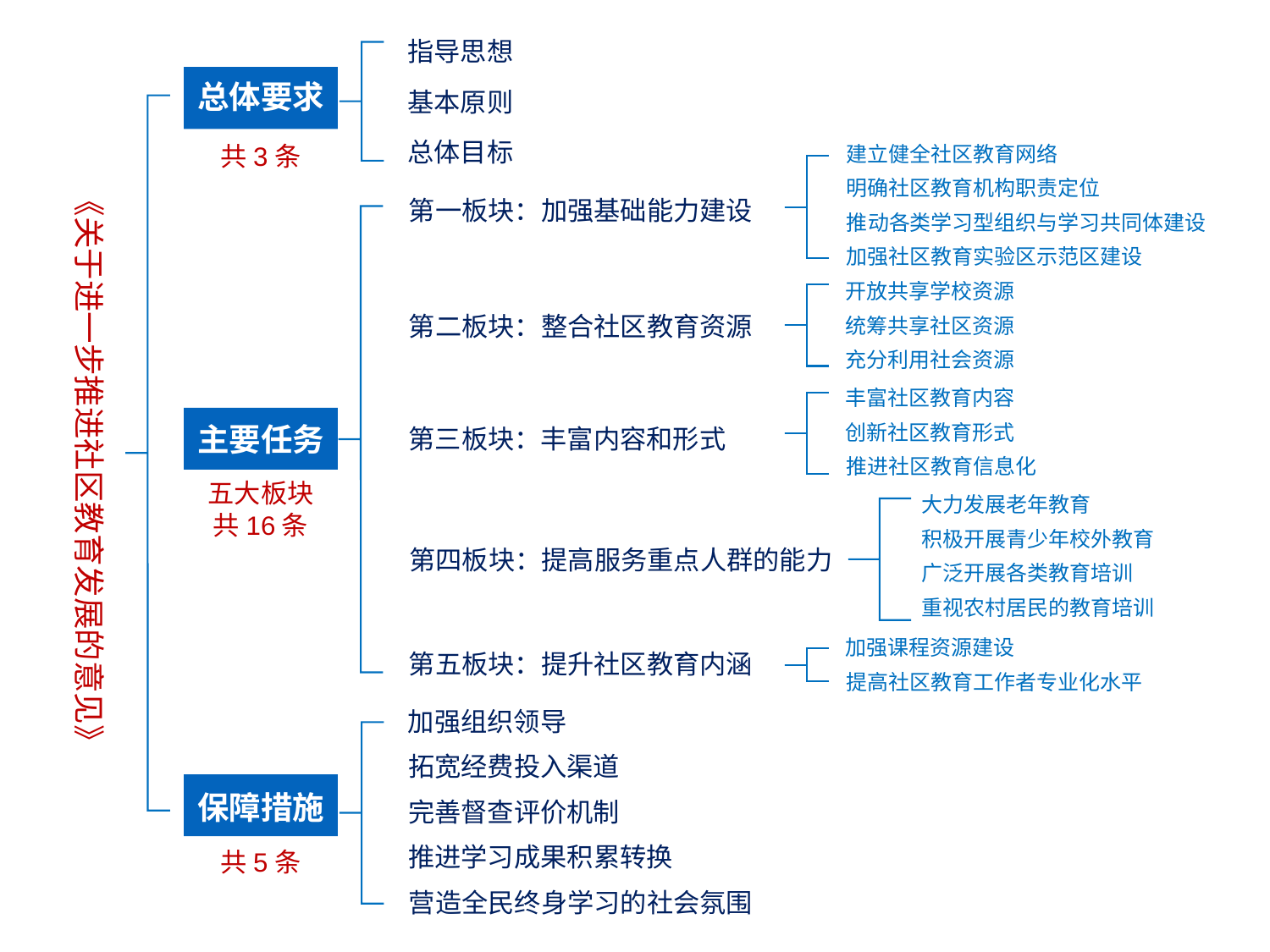

指导思想

总体要求
基本原则

总体目标
共3条
建立健全社区教育网络

明确社区教育机构职责定位
推动各类学习型组织与学习共同体建设
加强社区教育实验区示范区建设
《关于进一步推进社区教育发展的意见》
第一板块：加强基础能力建设

开放共享学校资源

统筹共享社区资源
充分利用社会资源
第二板块：整合社区教育资源
丰富社区教育内容

创新社区教育形式
推进社区教育信息化

主要任务
第三板块：丰富内容和形式
五大板块
共16条
大力发展老年教育

积极开展青少年校外教育
广泛开展各类教育培训
重视农村居民的教育培训
第四板块：提高服务重点人群的能力
加强课程资源建设

提高社区教育工作者专业化水平
第五板块：提升社区教育内涵
加强组织领导

拓宽经费投入渠道

保障措施
完善督查评价机制
推进学习成果积累转换
共5条
营造全民终身学习的社会氛围
保障措施